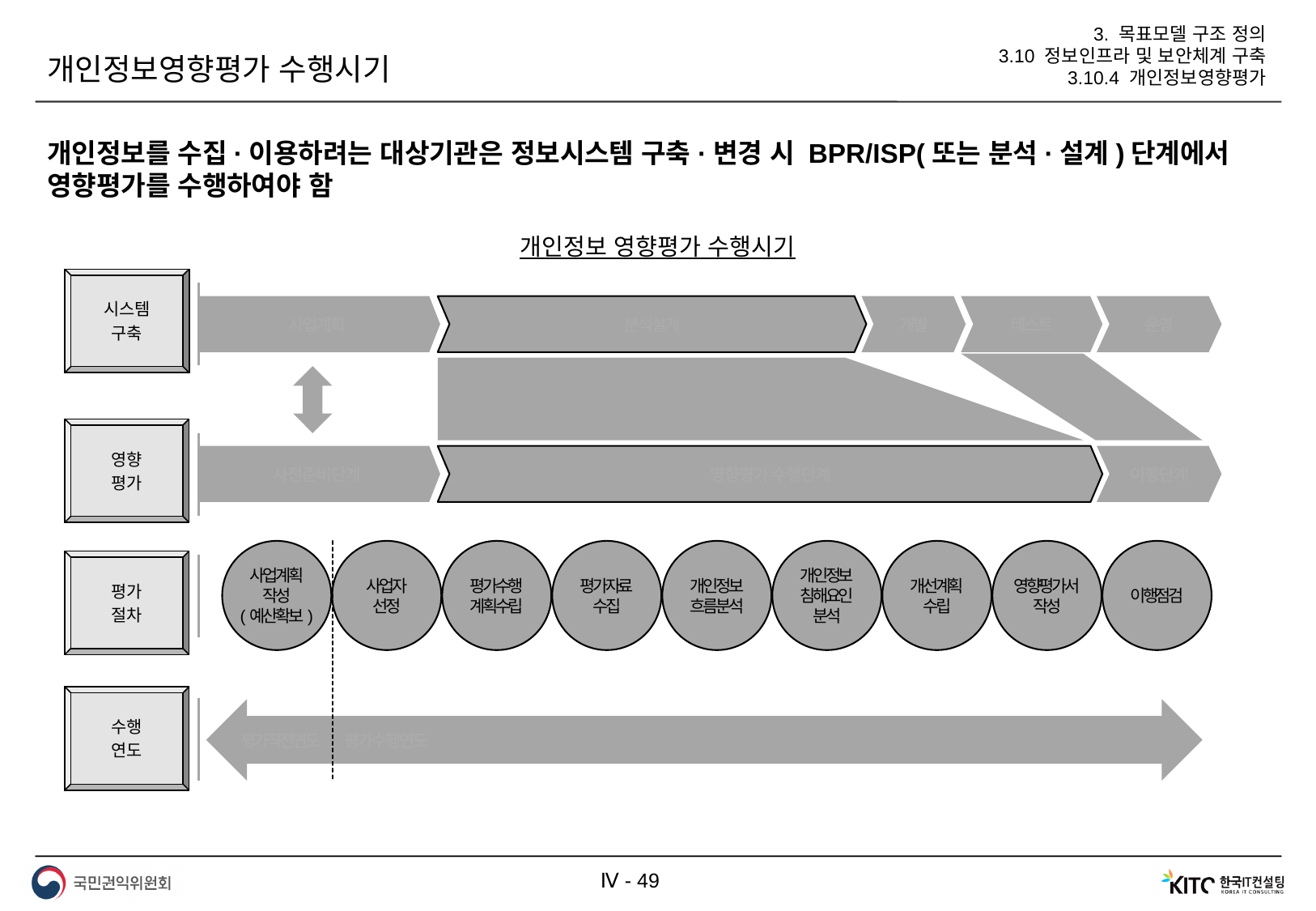

3. 목표모델 구조 정의
3.10 정보인프라 및 보안체계 구축
3.10.4 개인정보영향평가
개인정보영향평가 수행시기
개인정보를 수집·이용하려는 대상기관은 정보시스템 구축·변경 시 BPR/ISP(또는 분석·설계)단계에서 영향평가를 수행하여야 함
개인정보 영향평가 수행시기
시스템
구축
사업계획
분석설계
개발
테스트
운영

영향
평가
사전준비단계
영향평가 수행단계
이행단계
사업계획
작성
(예산확보)
사업자
선정
평가수행
계획수립
평가자료
수집
개인정보
흐름분석
개인정보
침해요인
분석
개선계획
수립
영향평가서
작성
이행점검
평가
절차
수행
연도
평가직전연도
평가수행연도